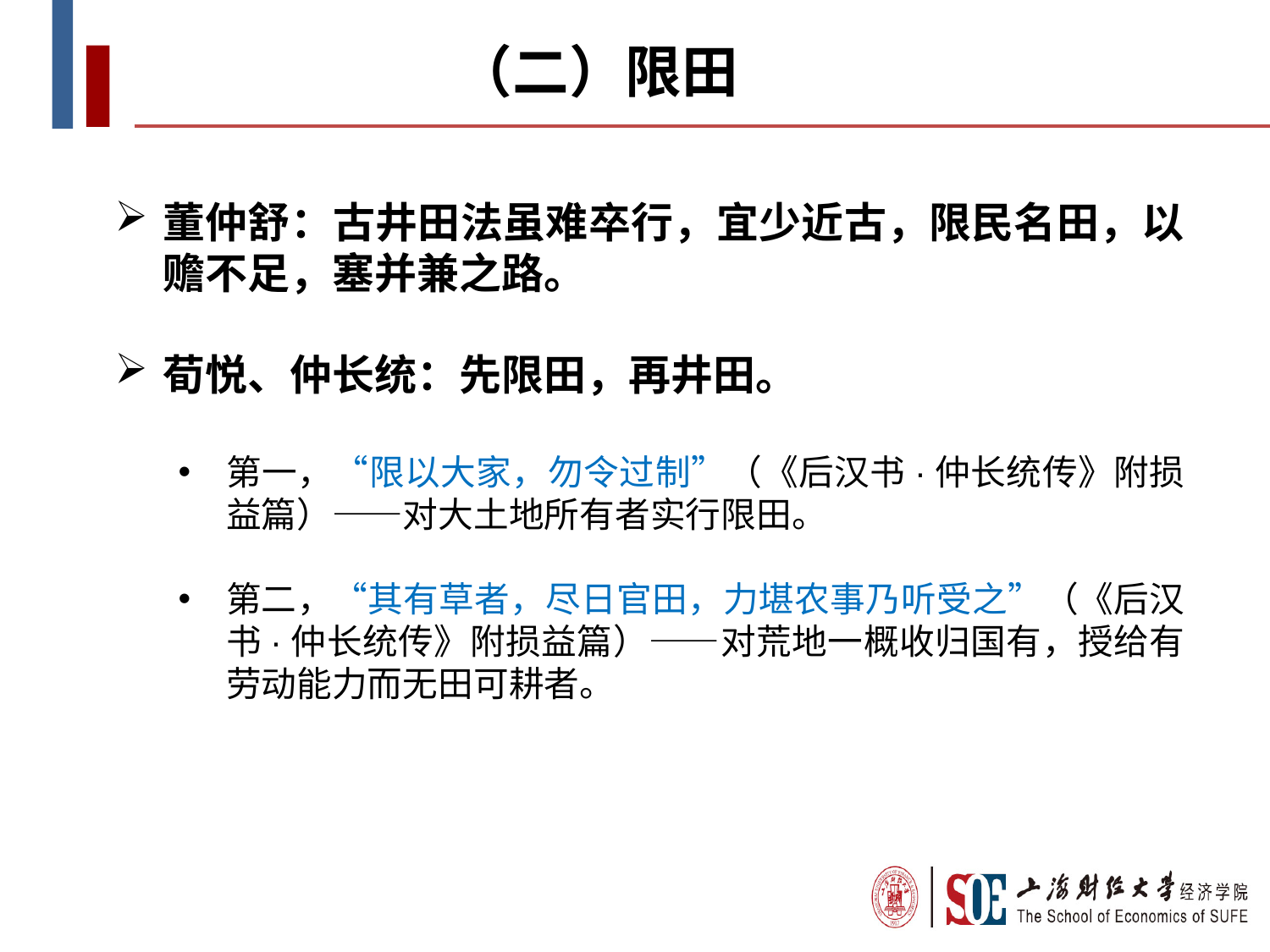

（二）限田
董仲舒：古井田法虽难卒行，宜少近古，限民名田，以赡不足，塞并兼之路。

荀悦、仲长统：先限田，再井田。

第一，“限以大家，勿令过制”（《后汉书·仲长统传》附损益篇）——对大土地所有者实行限田。

第二，“其有草者，尽日官田，力堪农事乃听受之”（《后汉书·仲长统传》附损益篇）——对荒地一概收归国有，授给有劳动能力而无田可耕者。